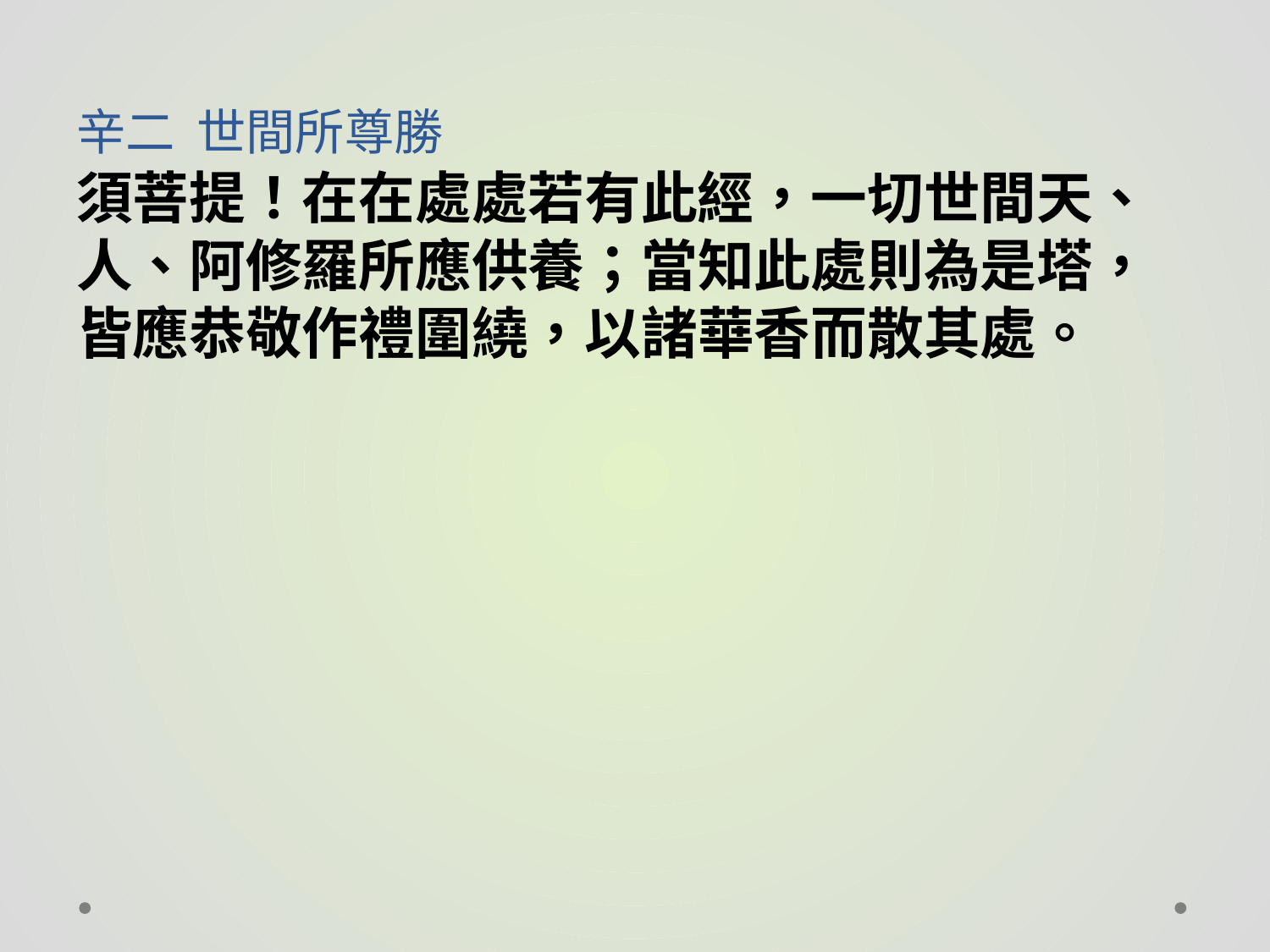

# 辛二  世間所尊勝
須菩提！在在處處若有此經，一切世間天、人、阿修羅所應供養；當知此處則為是塔，皆應恭敬作禮圍繞，以諸華香而散其處。